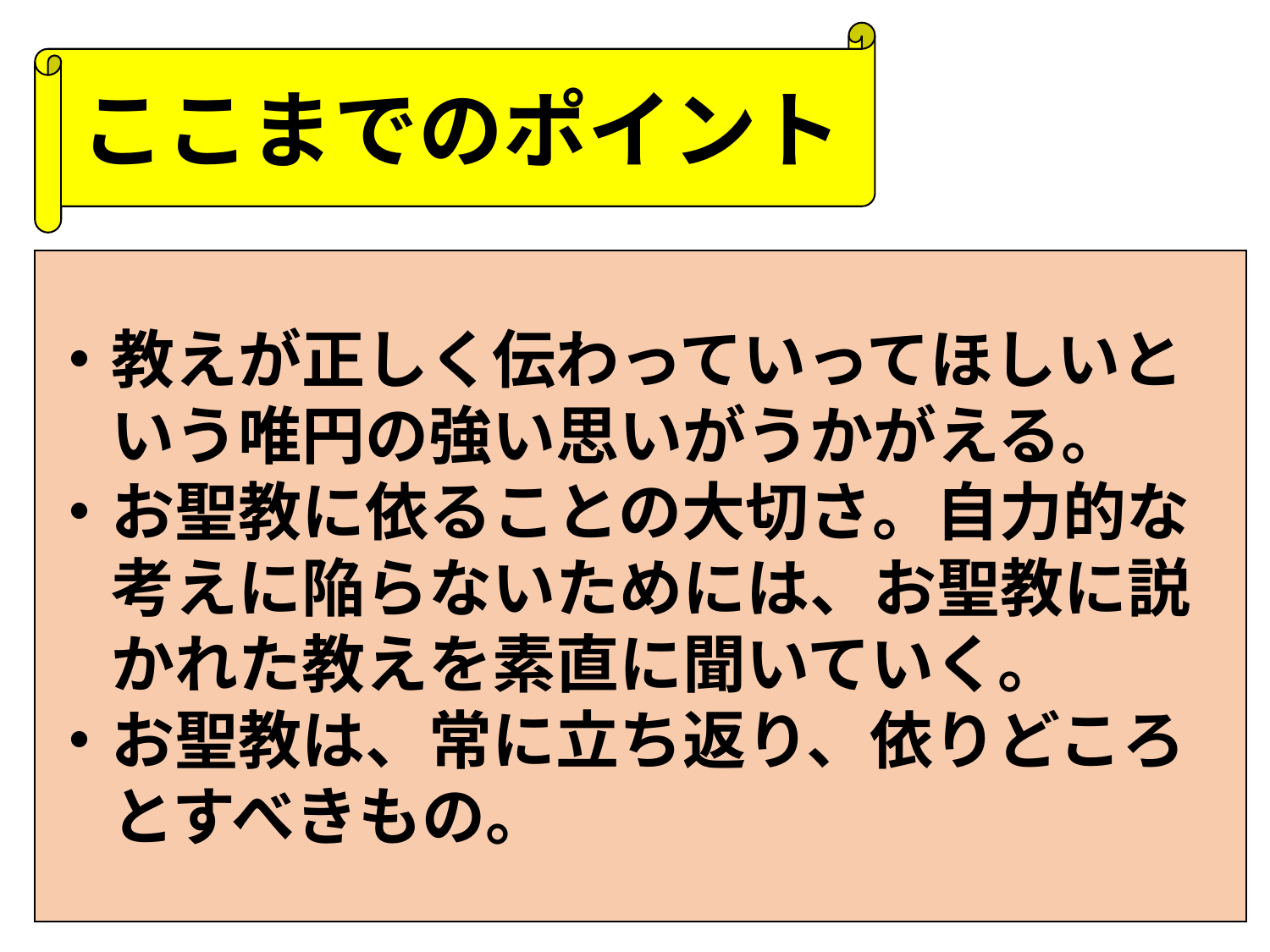

ここまでのポイント
・教えが正しく伝わっていってほしいと
　いう唯円の強い思いがうかがえる。
・お聖教に依ることの大切さ。自力的な
　考えに陥らないためには、お聖教に説
　かれた教えを素直に聞いていく。
・お聖教は、常に立ち返り、依りどころ
　とすべきもの。